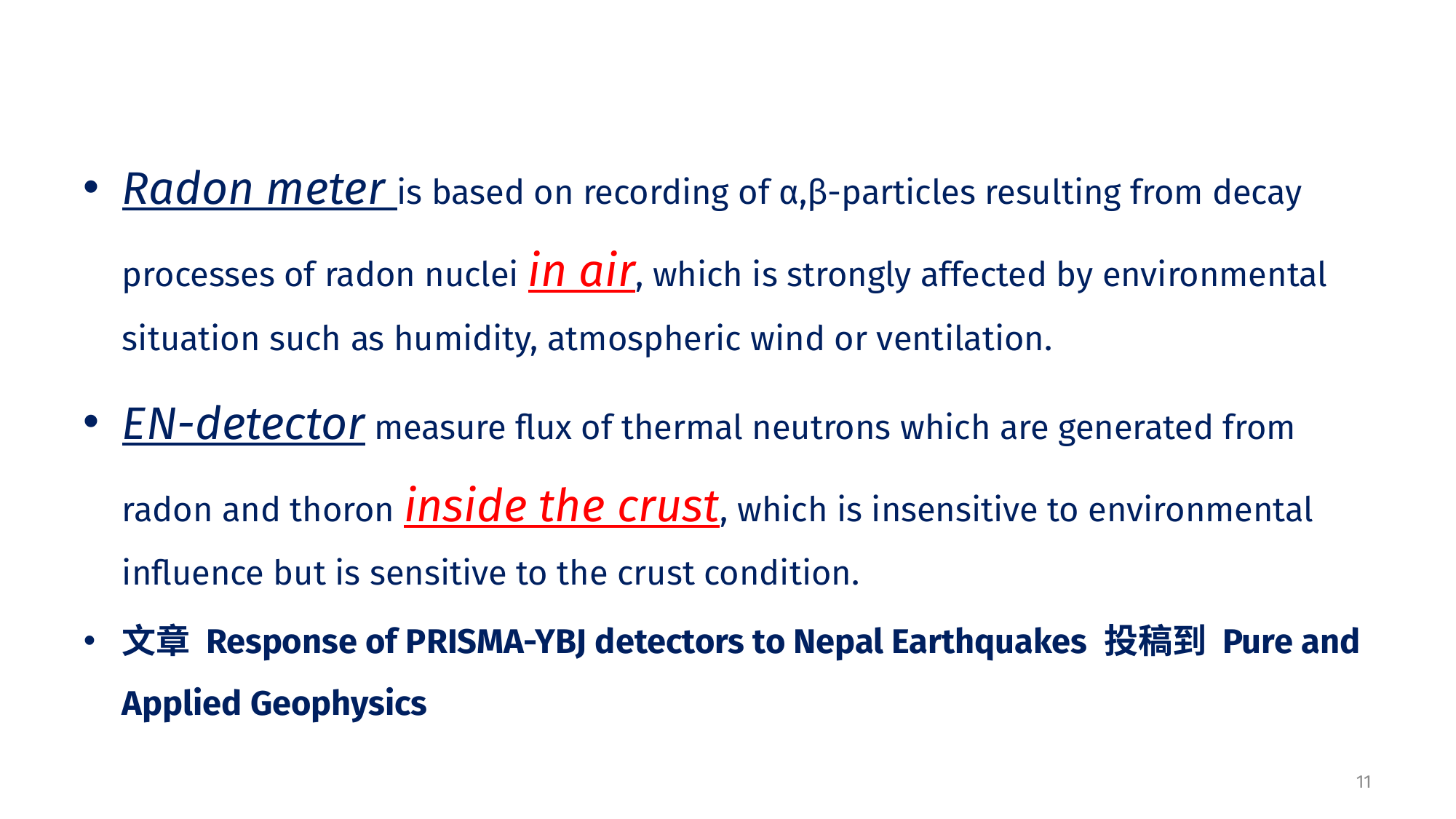

Radon meter is based on recording of α,β-particles resulting from decay processes of radon nuclei in air, which is strongly affected by environmental situation such as humidity, atmospheric wind or ventilation.
EN-detector measure flux of thermal neutrons which are generated from radon and thoron inside the crust, which is insensitive to environmental influence but is sensitive to the crust condition.
文章 Response of PRISMA-YBJ detectors to Nepal Earthquakes 投稿到 Pure and Applied Geophysics
11